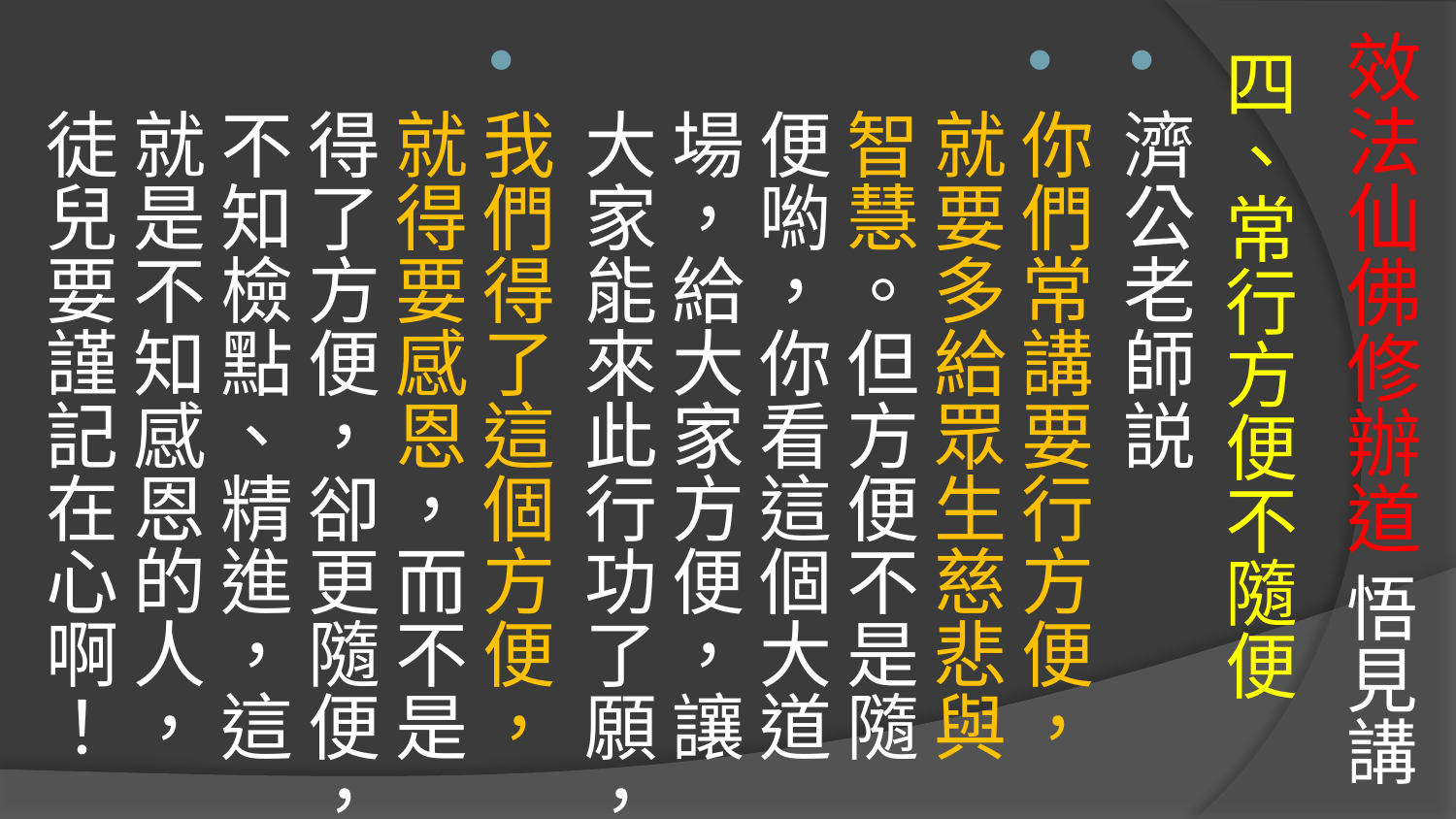

# 效法仙佛修辦道 悟見講
四、常行方便不隨便
濟公老師説
你們常講要行方便，就要多給眾生慈悲與智慧。但方便不是隨便喲，你看這個大道場，給大家方便，讓大家能來此行功了願，
我們得了這個方便，就得要感恩，而不是得了方便，卻更隨便，不知檢點、精進，這就是不知感恩的人，徒兒要謹記在心啊！